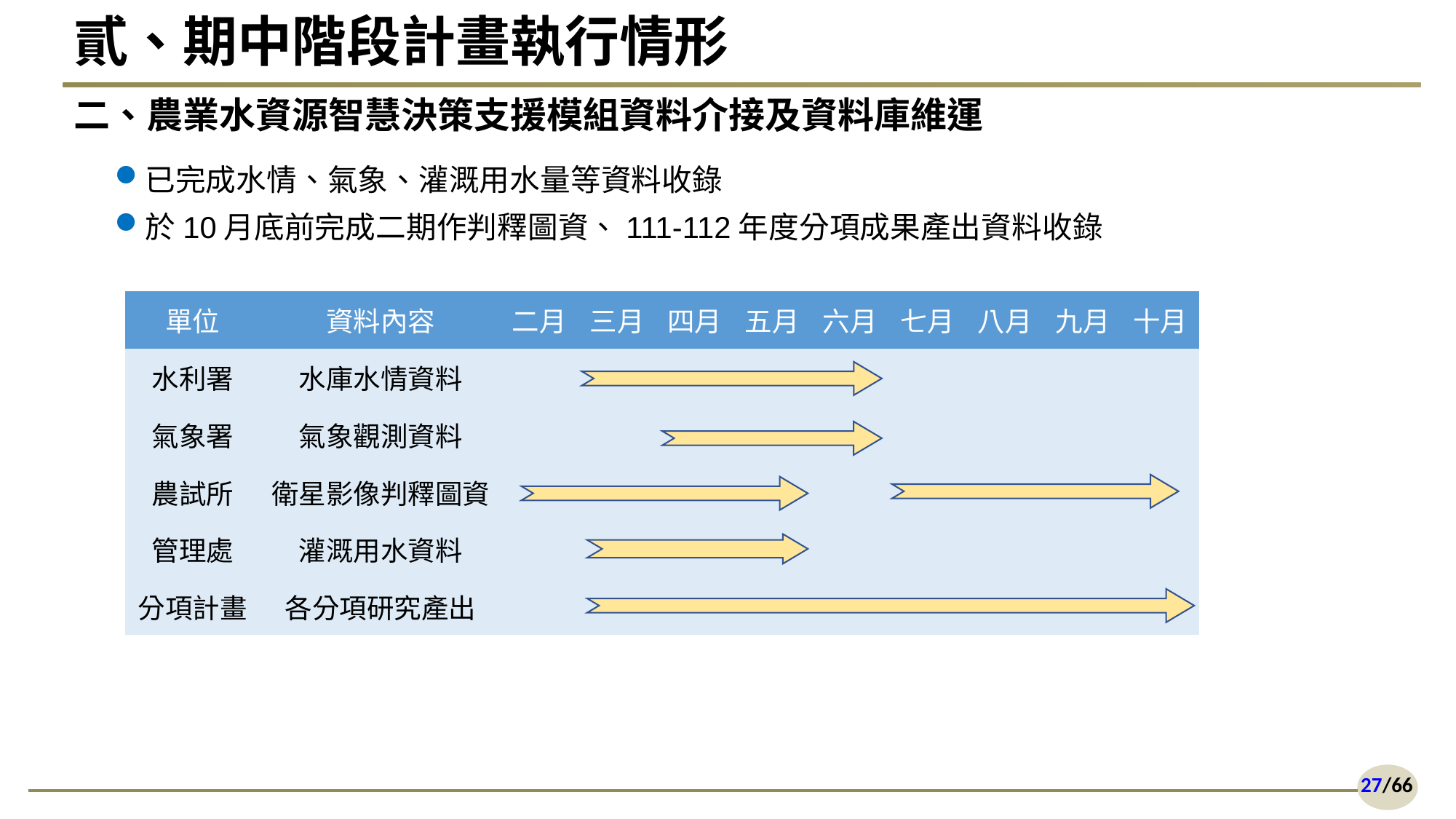

# 貳、期中階段計畫執行情形
二、農業水資源智慧決策支援模組資料介接及資料庫維運
已完成水情、氣象、灌溉用水量等資料收錄
於10月底前完成二期作判釋圖資、111-112年度分項成果產出資料收錄
| 單位 | 資料內容 | 二月 | 三月 | 四月 | 五月 | 六月 | 七月 | 八月 | 九月 | 十月 |
| --- | --- | --- | --- | --- | --- | --- | --- | --- | --- | --- |
| 水利署 | 水庫水情資料 |  |  |  |  |  |  |  |  |  |
| 氣象署 | 氣象觀測資料 |  |  |  |  |  |  |  |  |  |
| 農試所 | 衛星影像判釋圖資 |  |  |  |  |  |  |  |  |  |
| 管理處 | 灌溉用水資料 |  |  |  |  |  |  |  |  |  |
| 分項計畫 | 各分項研究產出 |  |  |  |  |  |  |  |  |  |

27/66